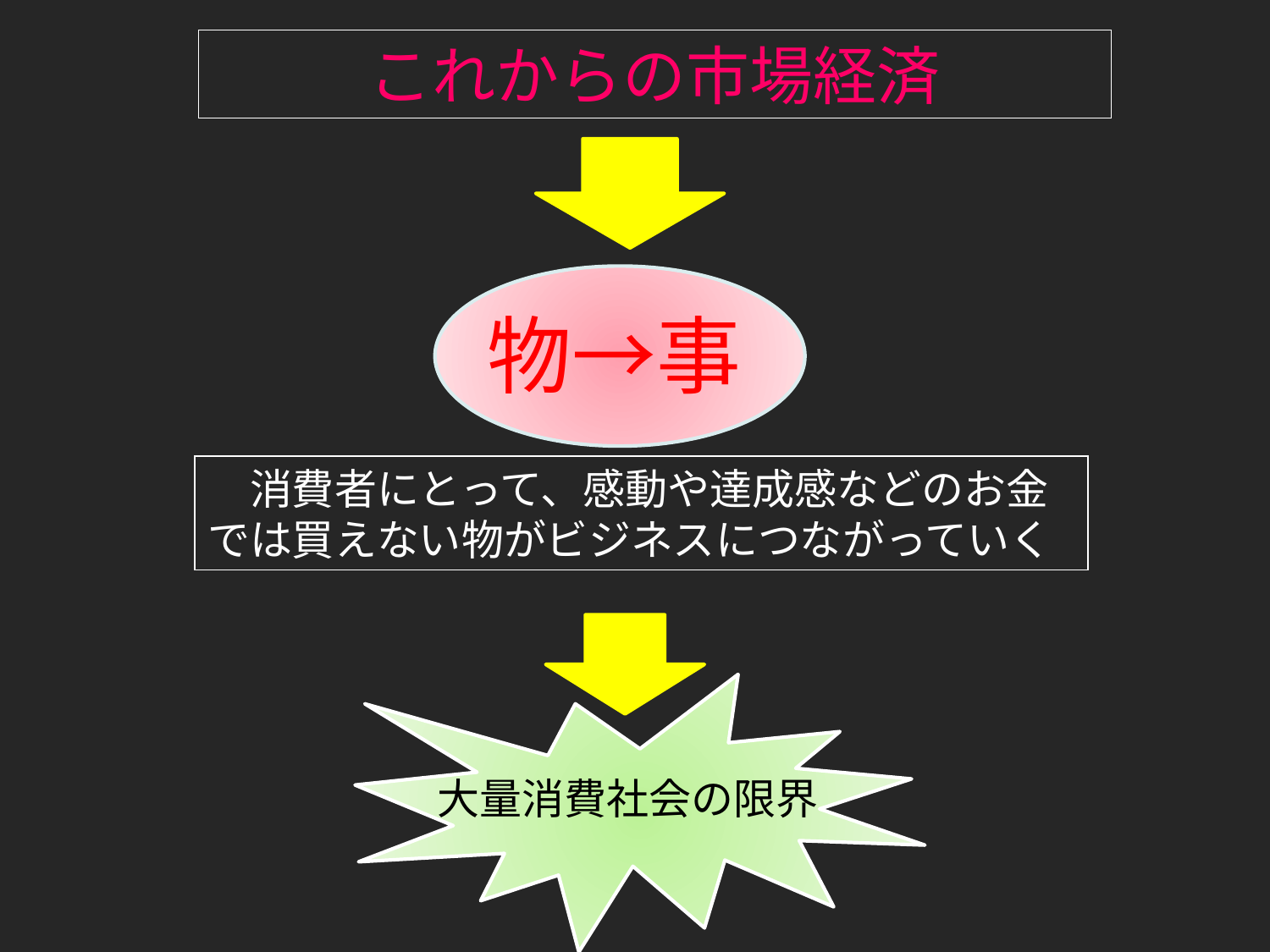

これからの市場経済

物→事
　消費者にとって、感動や達成感などのお金では買えない物がビジネスにつながっていく

大量消費社会の限界